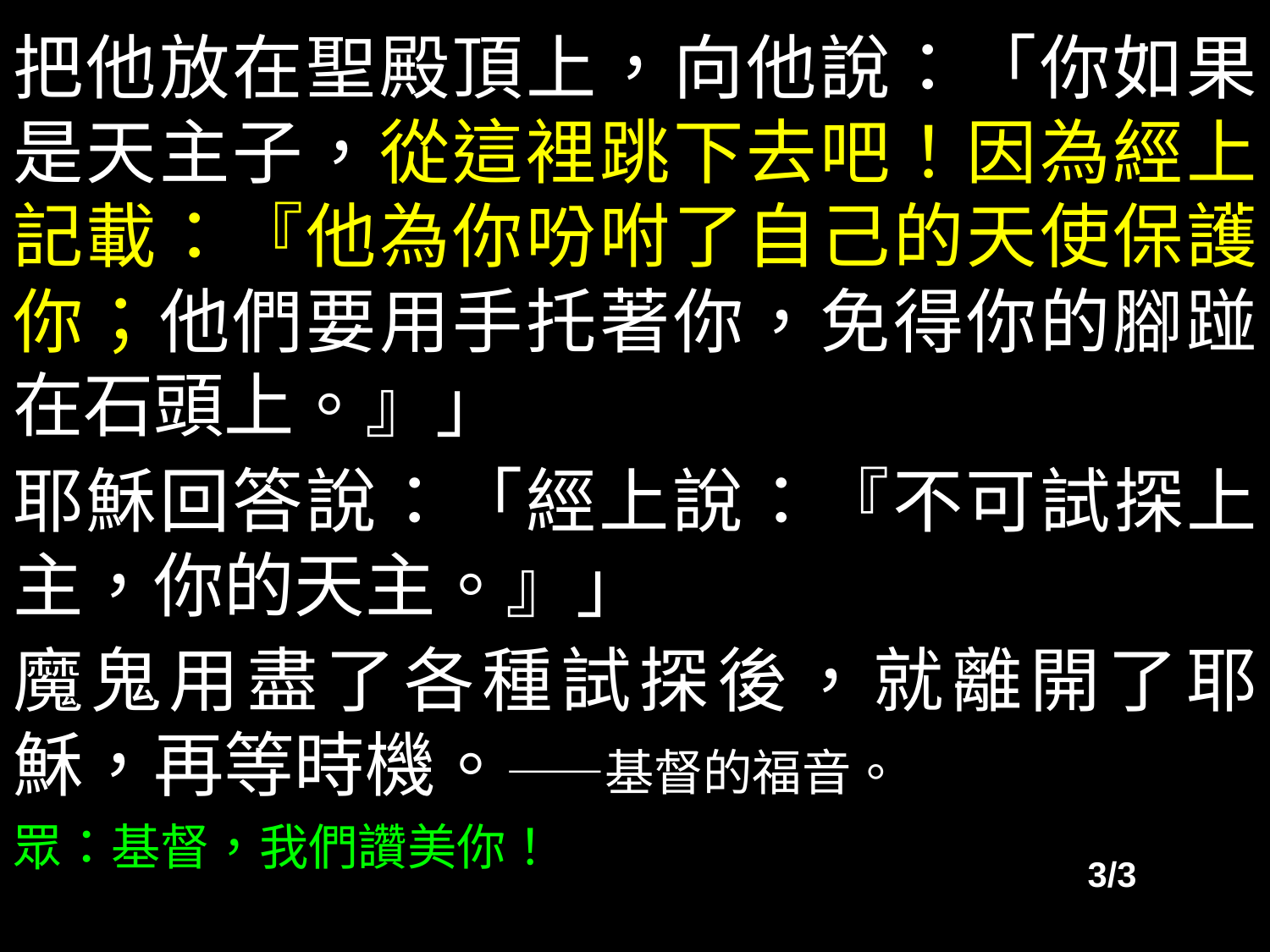

把他放在聖殿頂上，向他說：「你如果是天主子，從這裡跳下去吧！因為經上記載：『他為你吩咐了自己的天使保護你；他們要用手托著你，免得你的腳踫在石頭上。』」
耶穌回答說：「經上說：『不可試探上主，你的天主。』」
魔鬼用盡了各種試探後，就離開了耶穌，再等時機。——基督的福音。
眾：基督，我們讚美你！
3/3